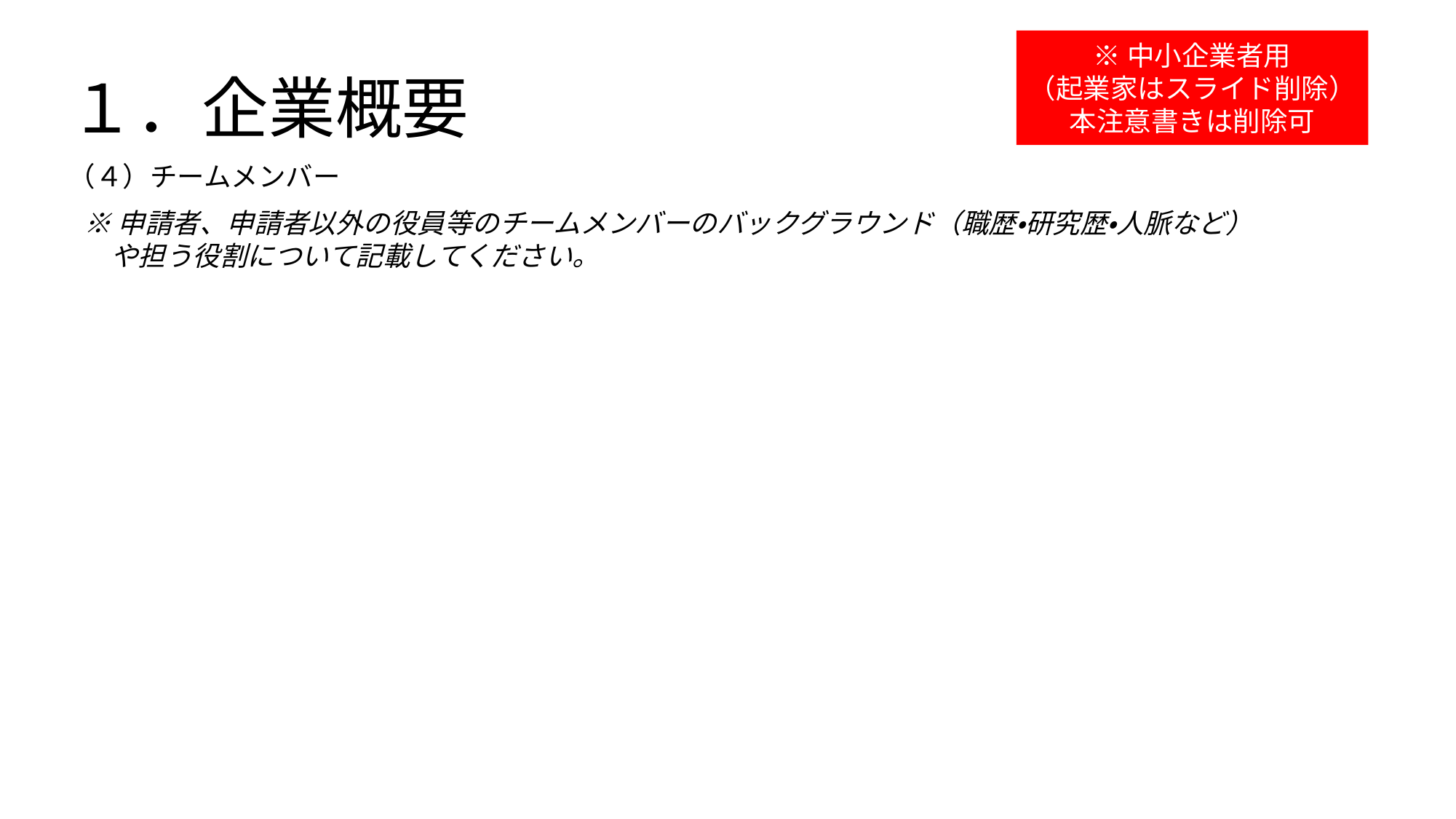

※中小企業者用
（起業家はスライド削除）
本注意書きは削除可
# １．企業概要
（４）チームメンバー
※申請者、申請者以外の役員等のチームメンバーのバックグラウンド（職歴・研究歴・人脈など）
　や担う役割について記載してください。